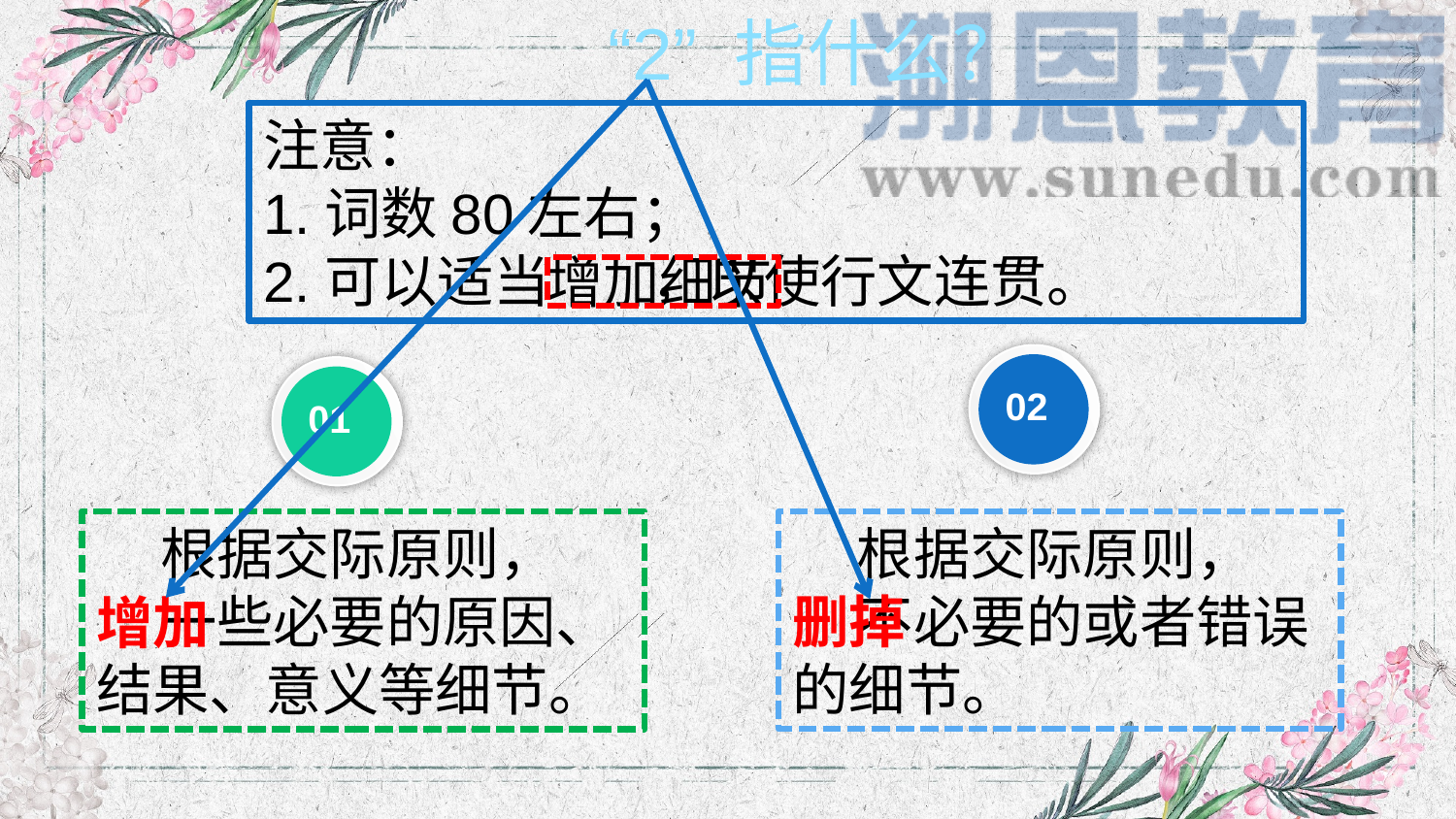

“2” 指什么？
注意：
1.词数80左右；
2.可以适当        ，以使行文连贯。
增加细节

02

01
    根据交际原则，
    不必要的或者错误的细节。
    根据交际原则，
    一些必要的原因、结果、意义等细节。
删掉
增加